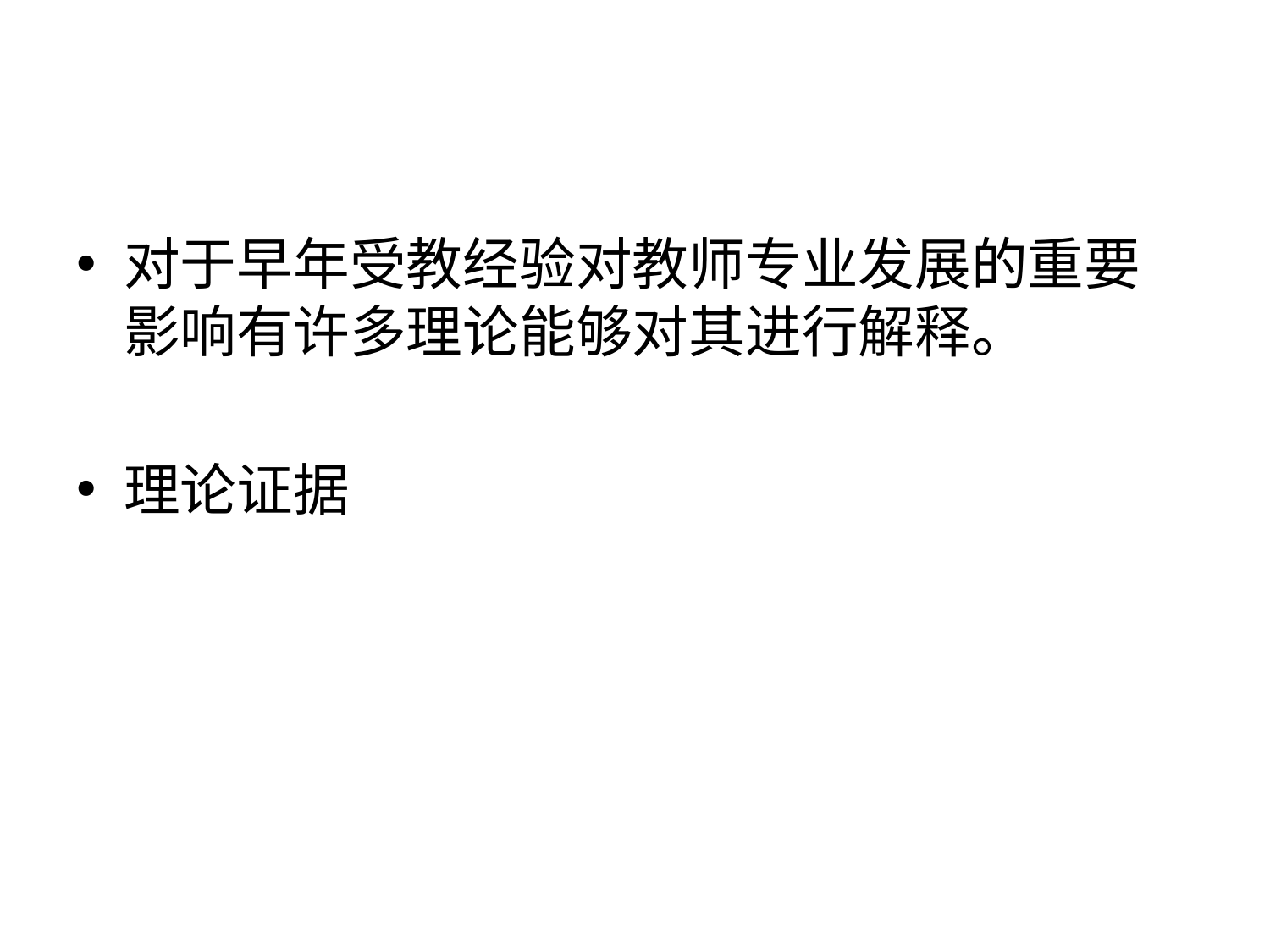

#
对于早年受教经验对教师专业发展的重要影响有许多理论能够对其进行解释。

理论证据